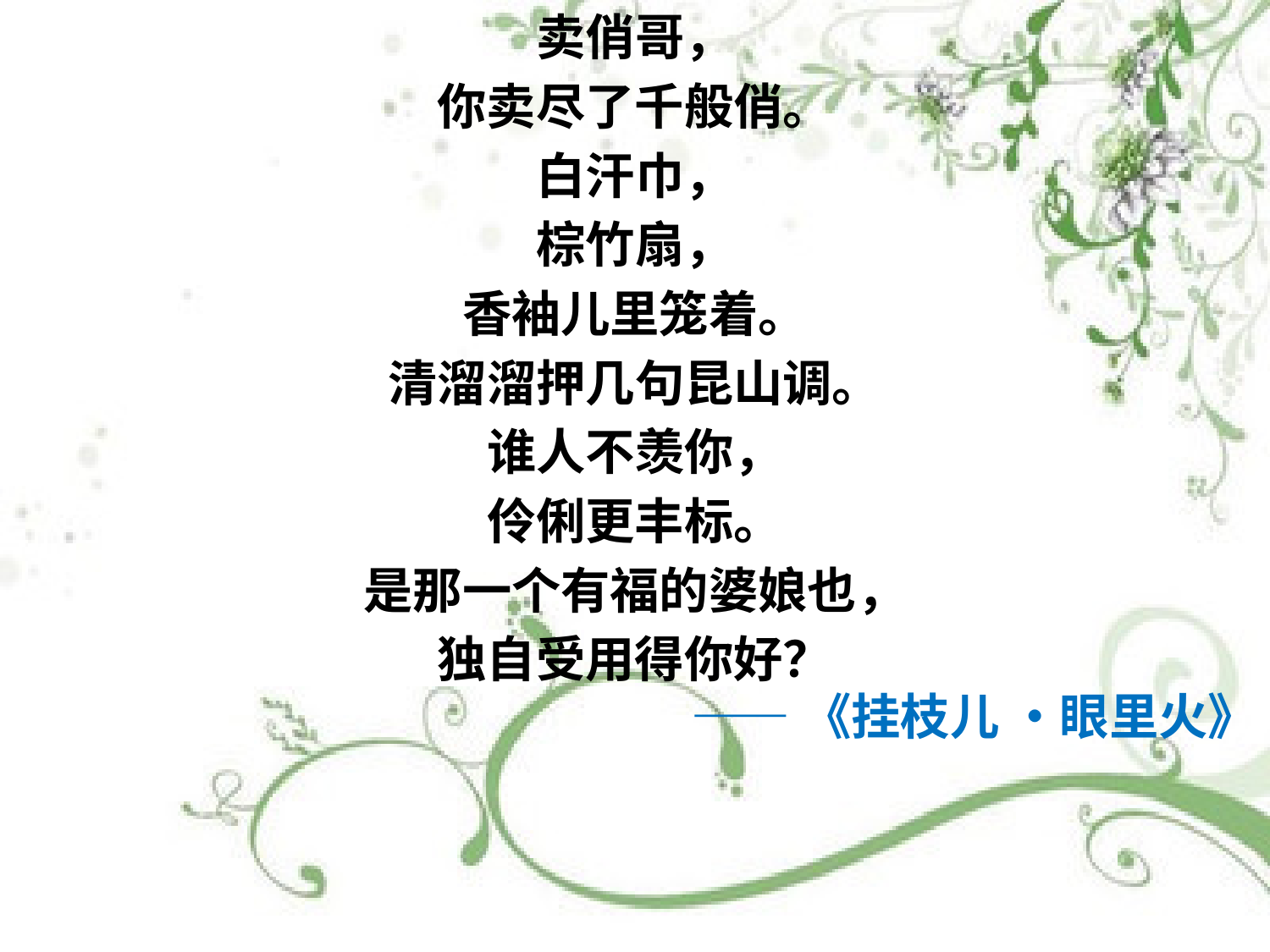

卖俏哥，
你卖尽了千般俏。
白汗巾，
棕竹扇，
香袖儿里笼着。
清溜溜押几句昆山调。
谁人不羡你，
伶俐更丰标。
是那一个有福的婆娘也，
独自受用得你好？
——《挂枝儿 •眼里火》